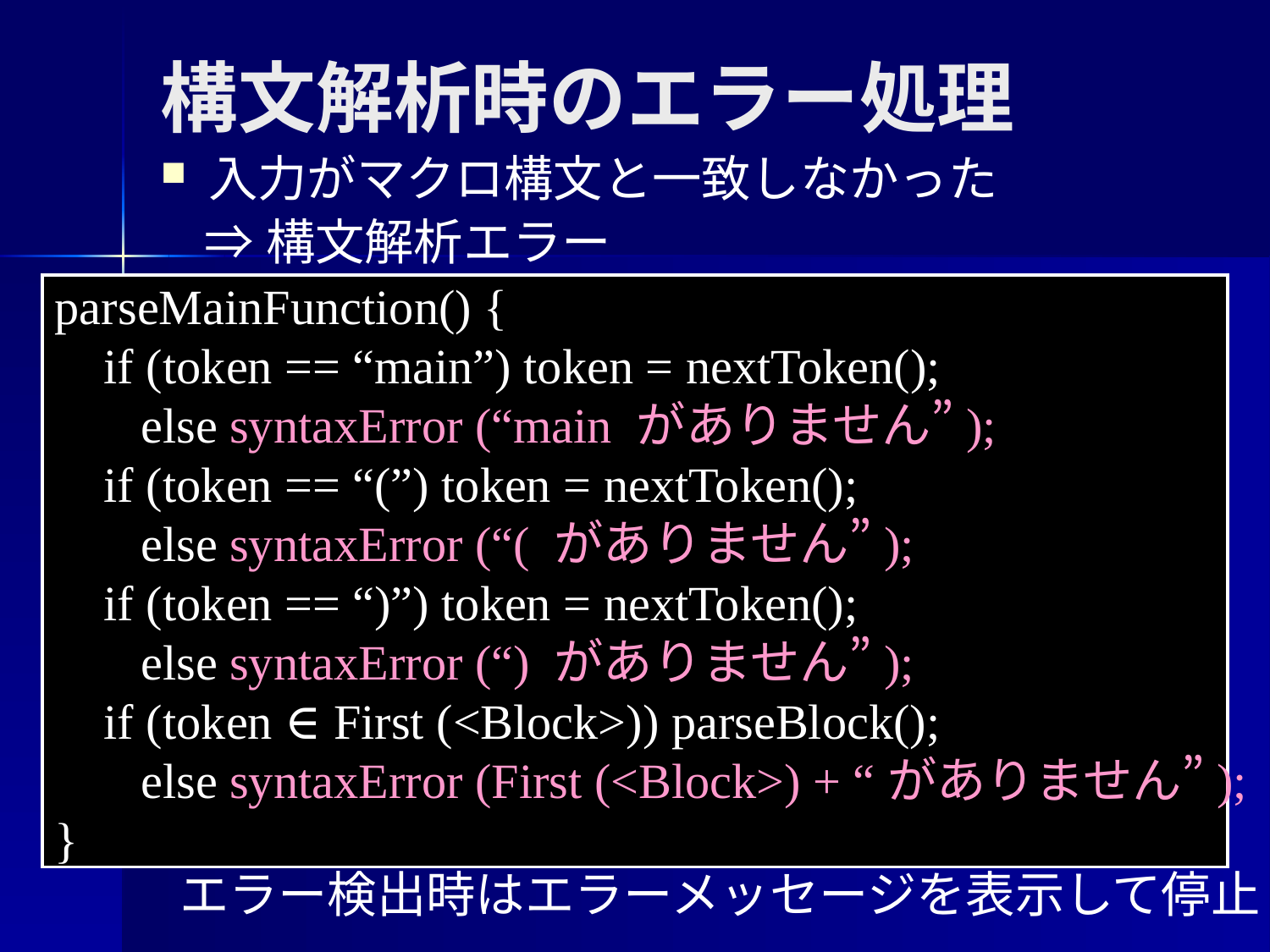

# 構文解析時のエラー処理
入力がマクロ構文と一致しなかった
    ⇒構文解析エラー
parseMainFunction() {
    if (token == “main”) token = nextToken();
       else syntaxError (“main がありません”);
    if (token == “(”) token = nextToken();
       else syntaxError (“( がありません”);
    if (token == “)”) token = nextToken();
       else syntaxError (“) がありません”);
    if (token ∈ First (<Block>)) parseBlock();
       else syntaxError (First (<Block>) + “がありません”);
}
エラー検出時はエラーメッセージを表示して停止